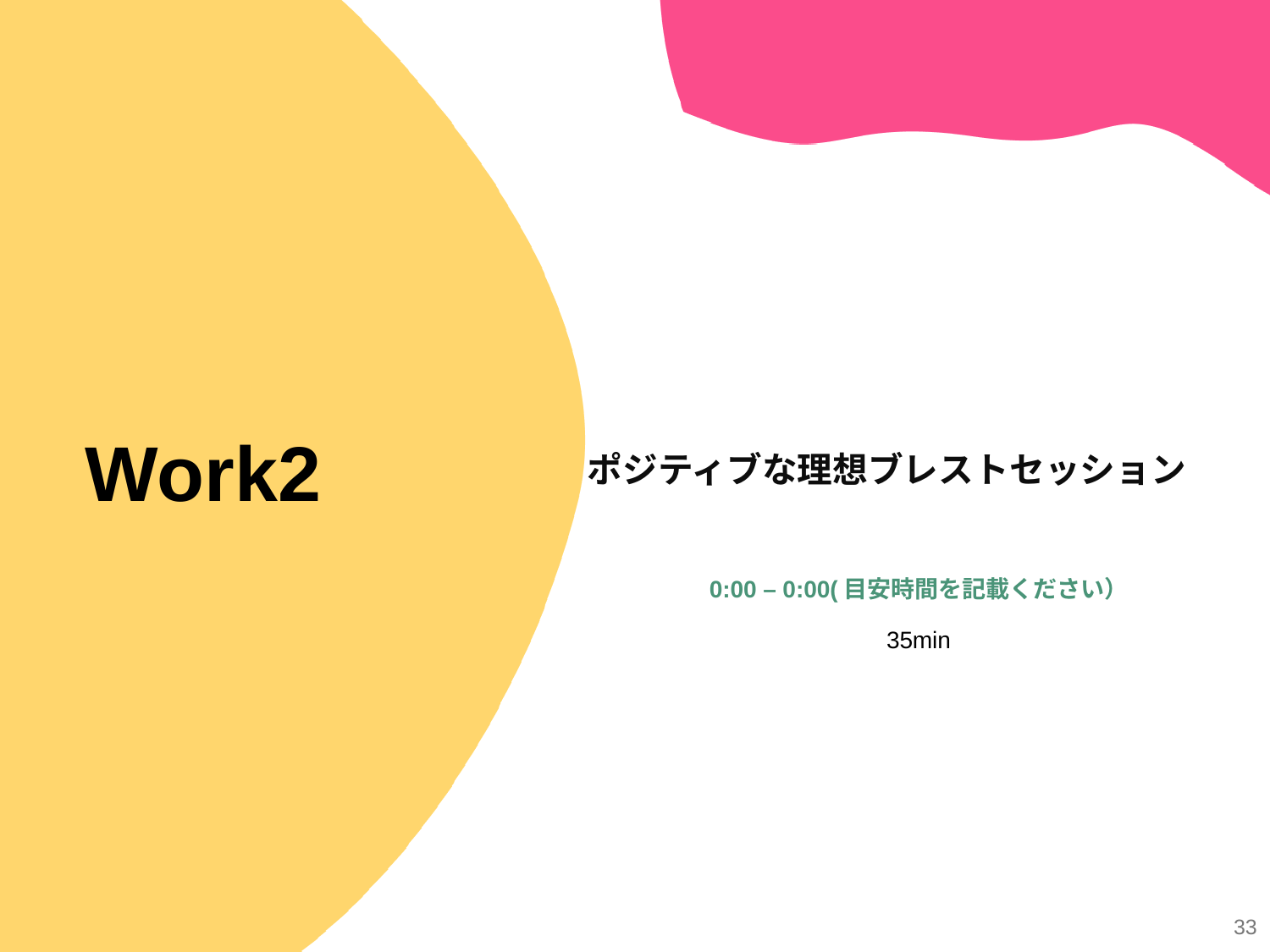

# Work2
ポジティブな理想ブレストセッション

0:00 – 0:00(目安時間を記載ください）
35min
33